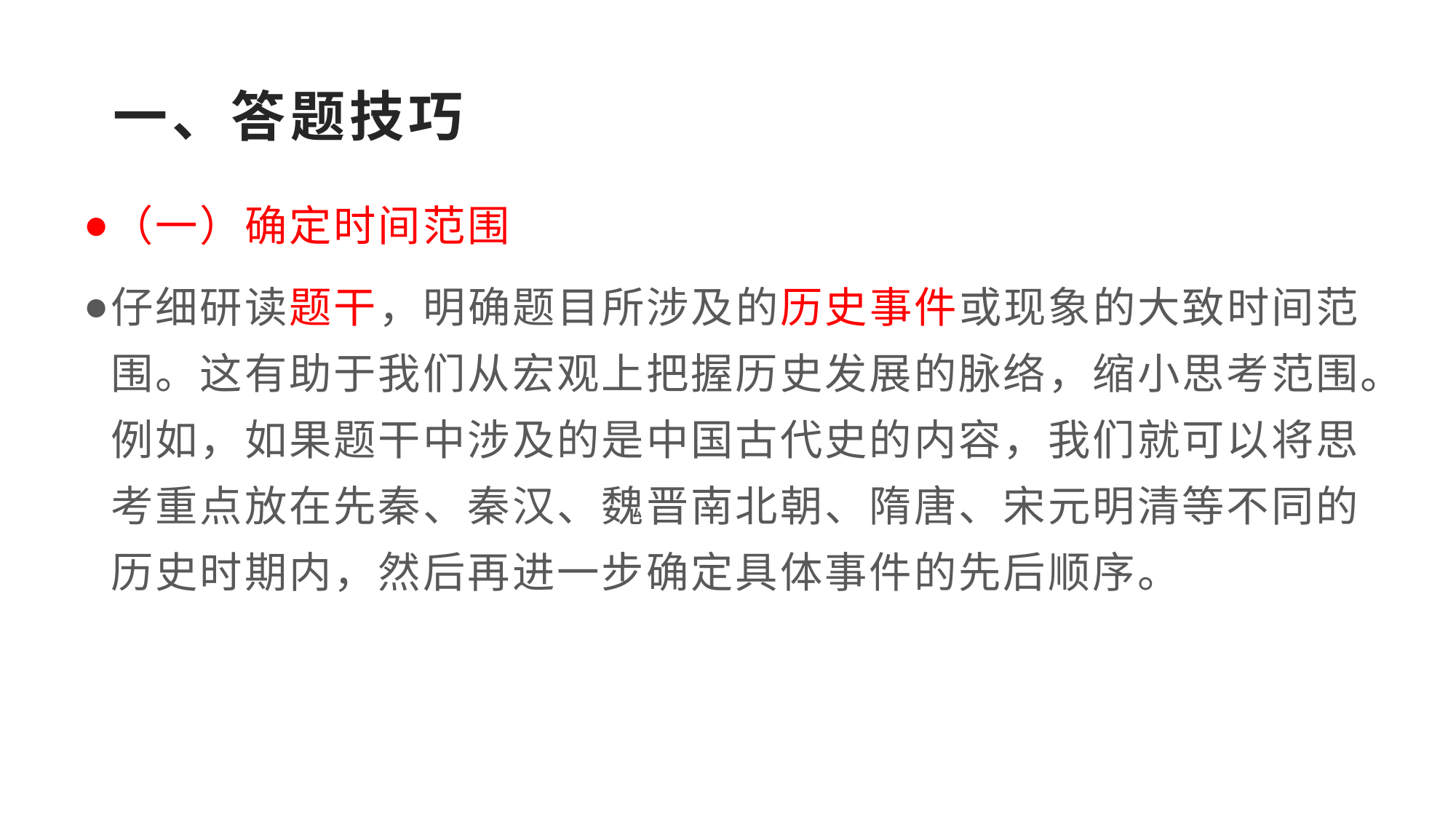

# 一、答题技巧
（一）确定时间范围
仔细研读题干，明确题目所涉及的历史事件或现象的大致时间范围。这有助于我们从宏观上把握历史发展的脉络，缩小思考范围。例如，如果题干中涉及的是中国古代史的内容，我们就可以将思考重点放在先秦、秦汉、魏晋南北朝、隋唐、宋元明清等不同的历史时期内，然后再进一步确定具体事件的先后顺序。